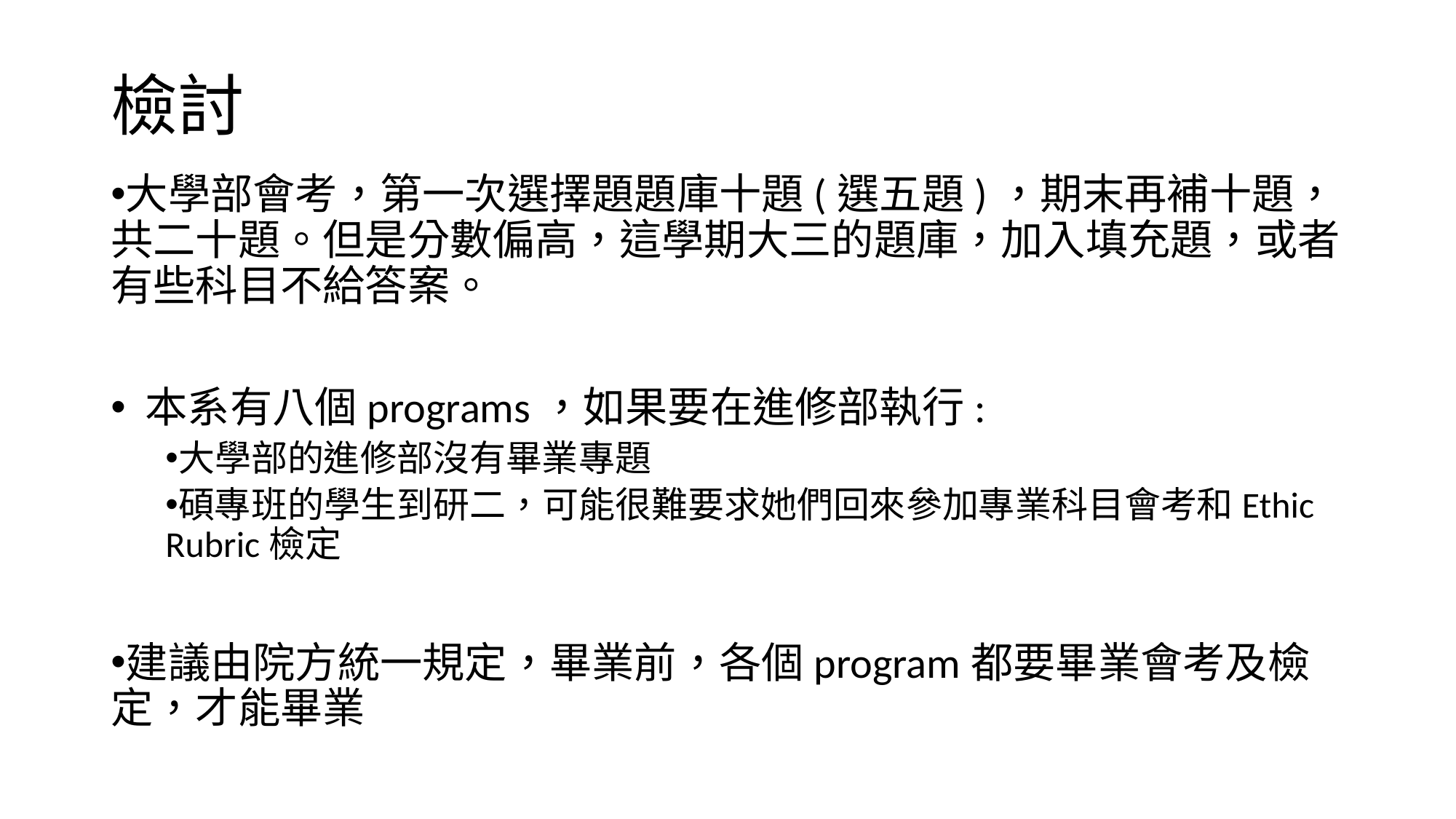

# 檢討
大學部會考，第一次選擇題題庫十題(選五題)，期末再補十題，共二十題。但是分數偏高，這學期大三的題庫，加入填充題，或者有些科目不給答案。

 本系有八個programs，如果要在進修部執行:
大學部的進修部沒有畢業專題
碩專班的學生到研二，可能很難要求她們回來參加專業科目會考和Ethic Rubric檢定

建議由院方統一規定，畢業前，各個program都要畢業會考及檢定，才能畢業